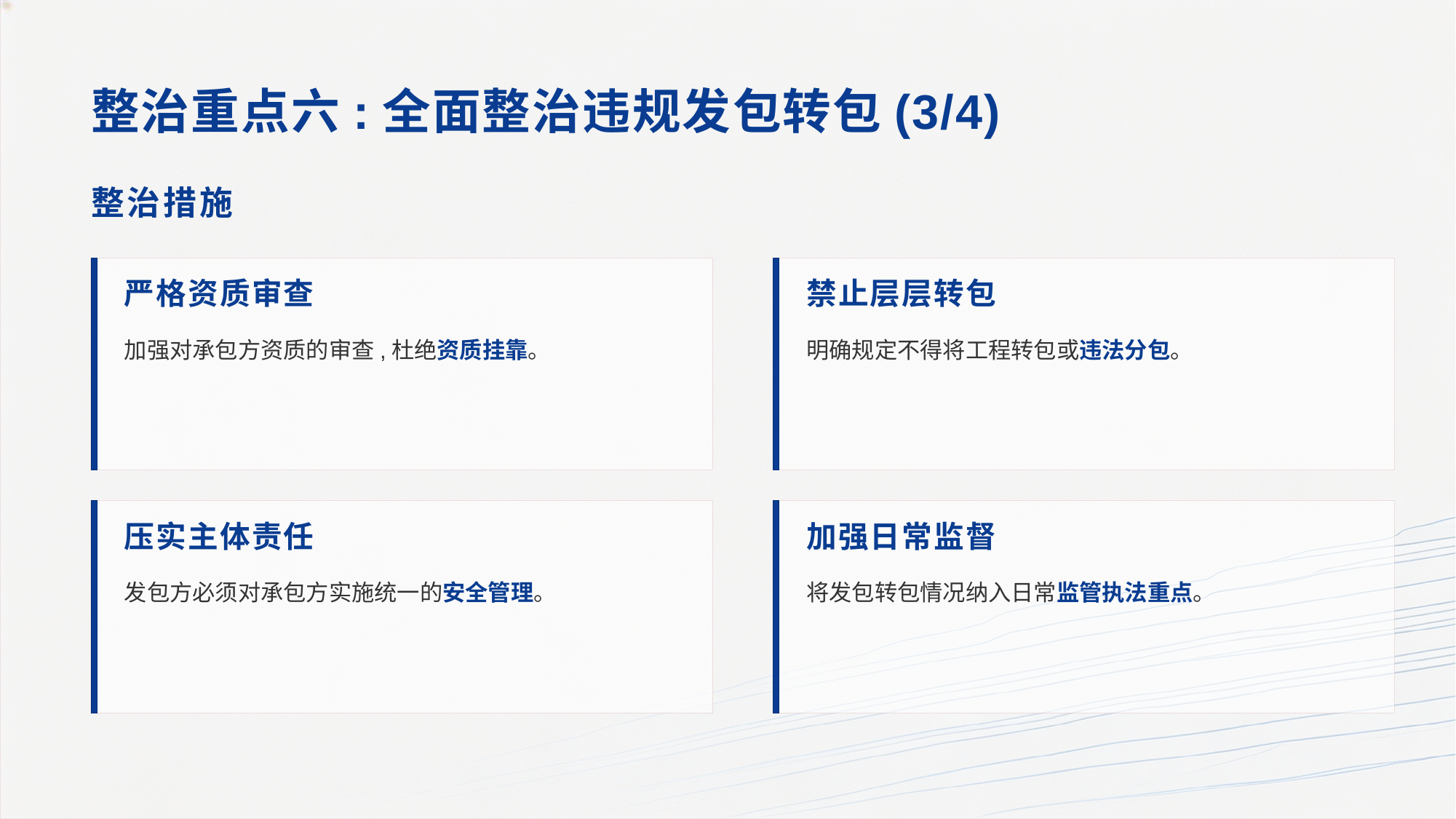

整治重点六:全面整治违规发包转包(3/4)
整治措施

严格资质审查
禁止层层转包
加强对承包方资质的审查,杜绝资质挂靠。
明确规定不得将工程转包或违法分包。

压实主体责任
加强日常监督
发包方必须对承包方实施统一的安全管理。
将发包转包情况纳入日常监管执法重点。